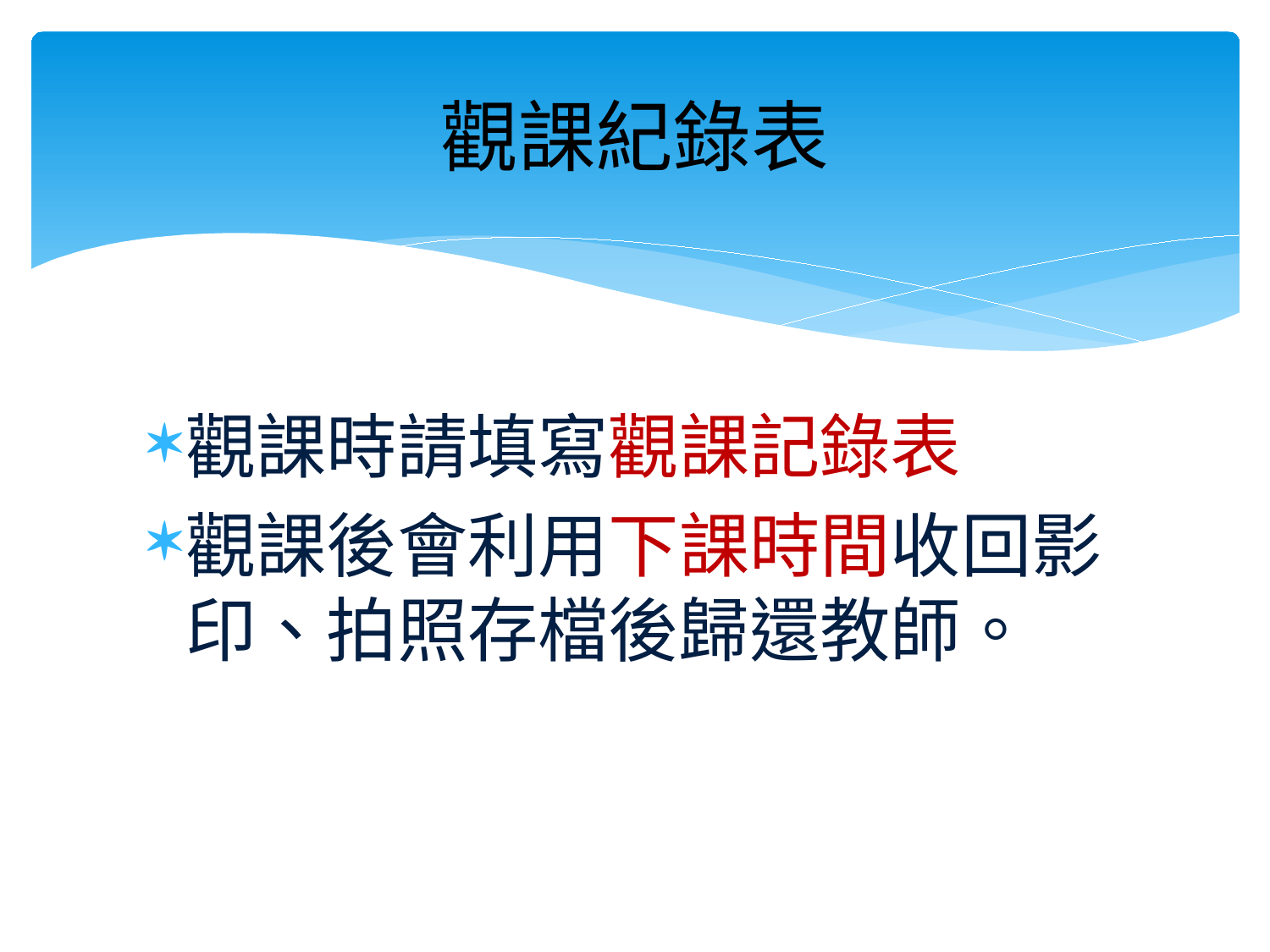

# 觀課紀錄表
觀課時請填寫觀課記錄表
觀課後會利用下課時間收回影印、拍照存檔後歸還教師。